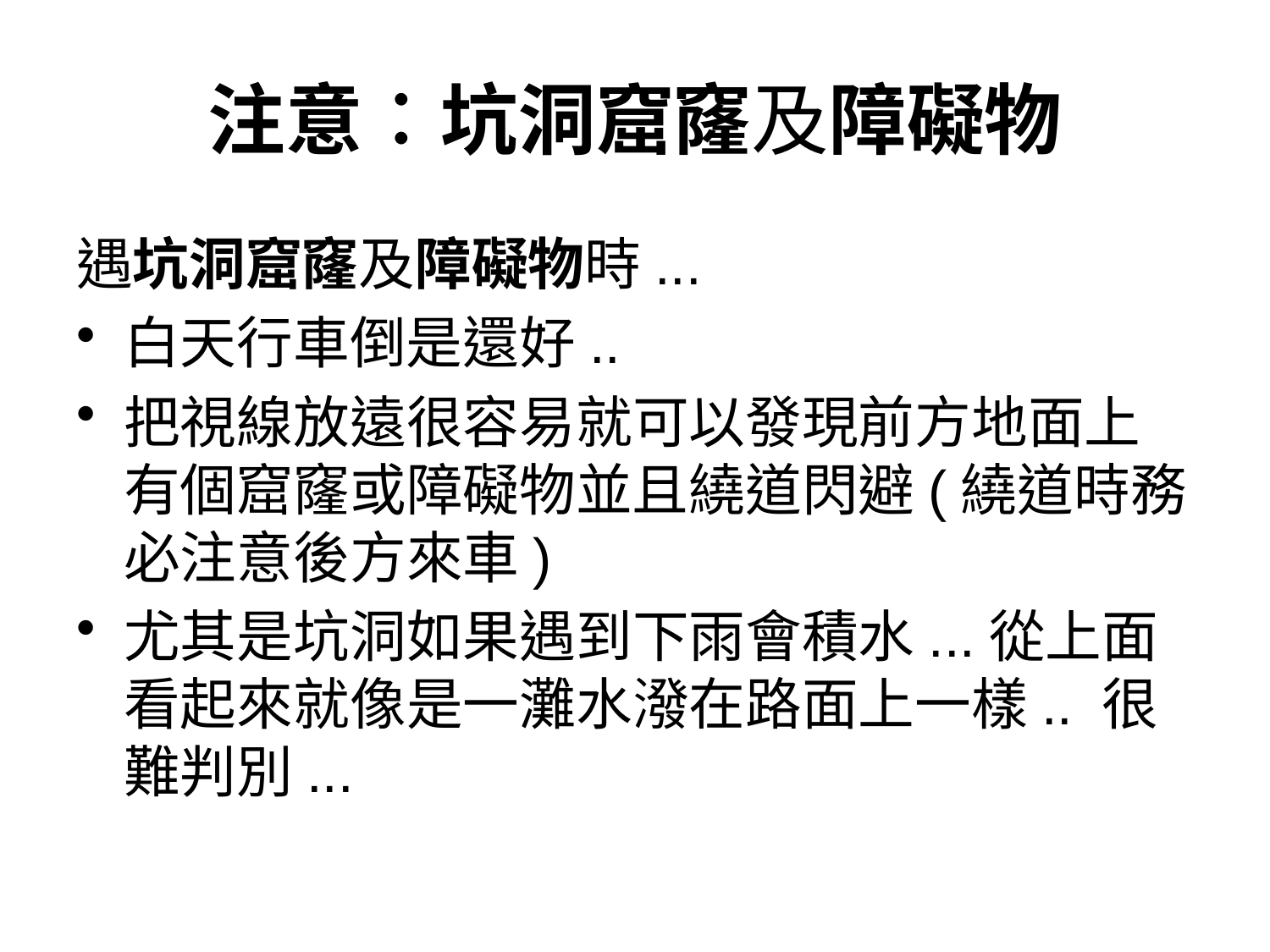

# 注意︰坑洞窟窿及障礙物
遇坑洞窟窿及障礙物時...
白天行車倒是還好..
把視線放遠很容易就可以發現前方地面上有個窟窿或障礙物並且繞道閃避(繞道時務必注意後方來車)
尤其是坑洞如果遇到下雨會積水...從上面看起來就像是一灘水潑在路面上一樣.. 很難判別...